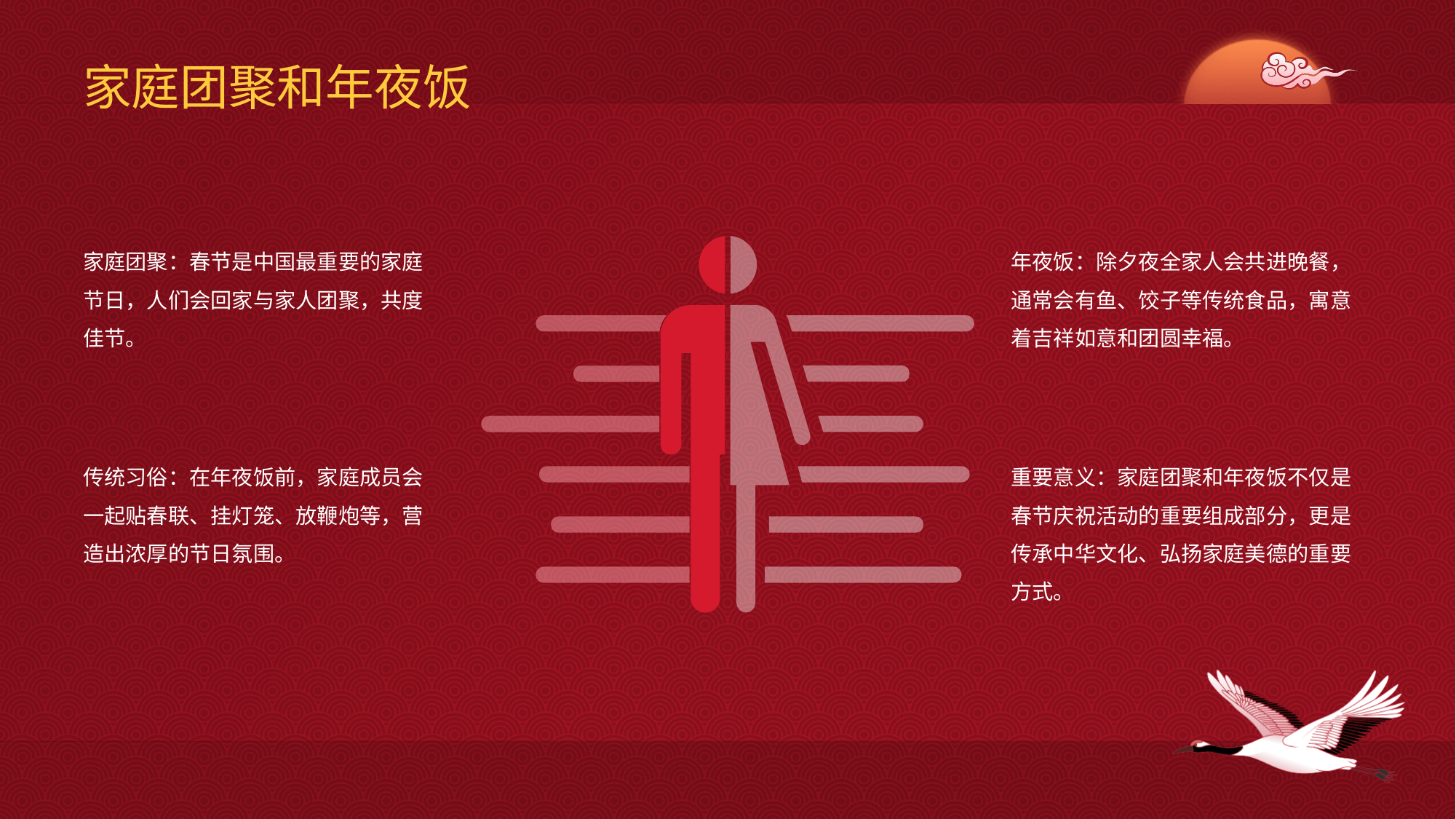

# 家庭团聚和年夜饭
家庭团聚：春节是中国最重要的家庭节日，人们会回家与家人团聚，共度佳节。

年夜饭：除夕夜全家人会共进晚餐，通常会有鱼、饺子等传统食品，寓意着吉祥如意和团圆幸福。

传统习俗：在年夜饭前，家庭成员会一起贴春联、挂灯笼、放鞭炮等，营造出浓厚的节日氛围。
重要意义：家庭团聚和年夜饭不仅是春节庆祝活动的重要组成部分，更是传承中华文化、弘扬家庭美德的重要方式。